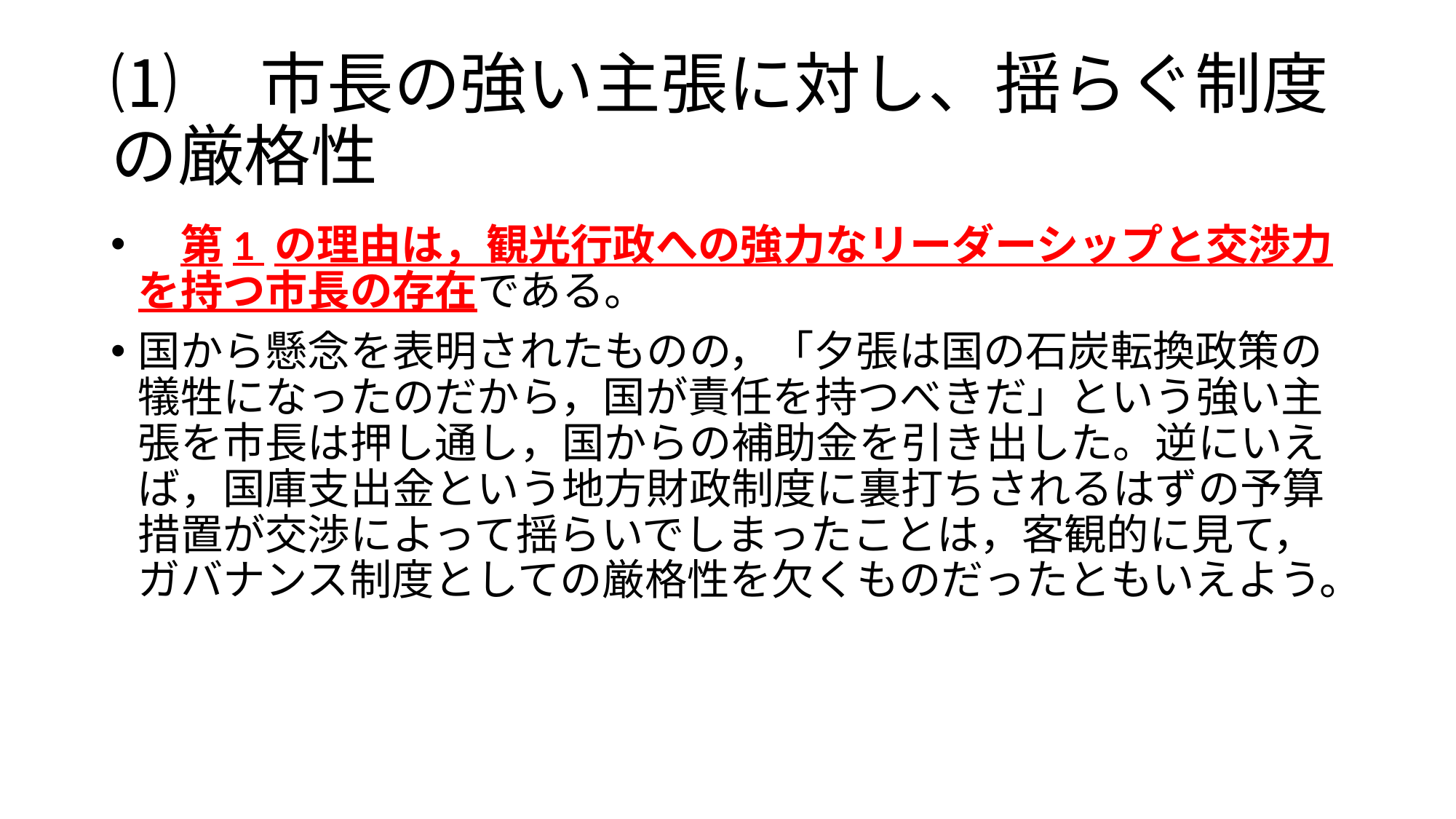

# ⑴　市長の強い主張に対し、揺らぐ制度の厳格性
　第1 の理由は，観光行政への強力なリーダーシップと交渉力を持つ市長の存在である。
国から懸念を表明されたものの，「夕張は国の石炭転換政策の犠牲になったのだから，国が責任を持つべきだ」という強い主張を市長は押し通し，国からの補助金を引き出した。逆にいえば，国庫支出金という地方財政制度に裏打ちされるはずの予算措置が交渉によって揺らいでしまったことは，客観的に見て，ガバナンス制度としての厳格性を欠くものだったともいえよう。